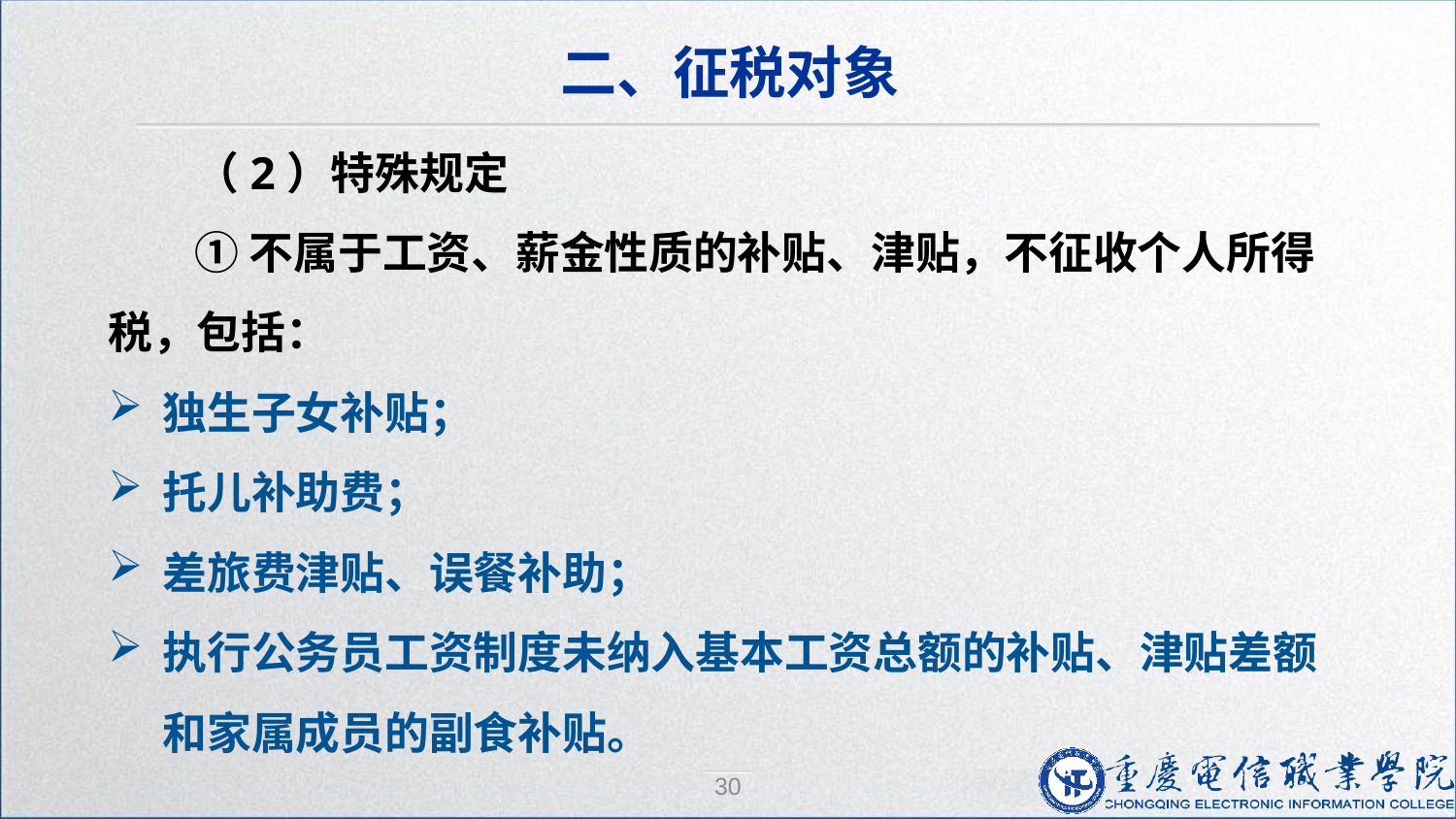

二、征税对象
（2）特殊规定
①不属于工资、薪金性质的补贴、津贴，不征收个人所得税，包括：
独生子女补贴；
托儿补助费；
差旅费津贴、误餐补助；
执行公务员工资制度未纳入基本工资总额的补贴、津贴差额和家属成员的副食补贴。
30